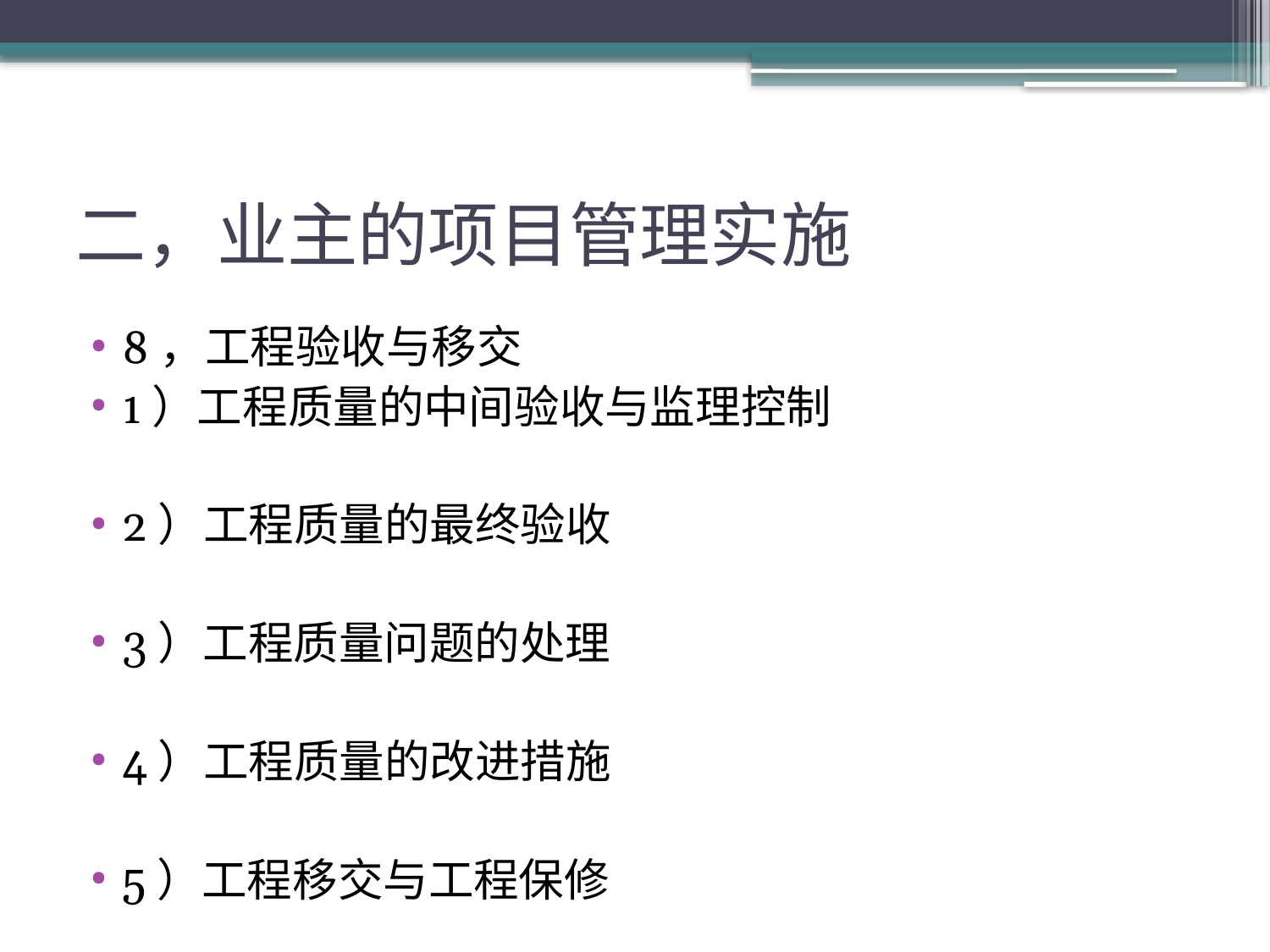

# 二，业主的项目管理实施
8，工程验收与移交
1）工程质量的中间验收与监理控制

2）工程质量的最终验收

3）工程质量问题的处理

4）工程质量的改进措施

5）工程移交与工程保修